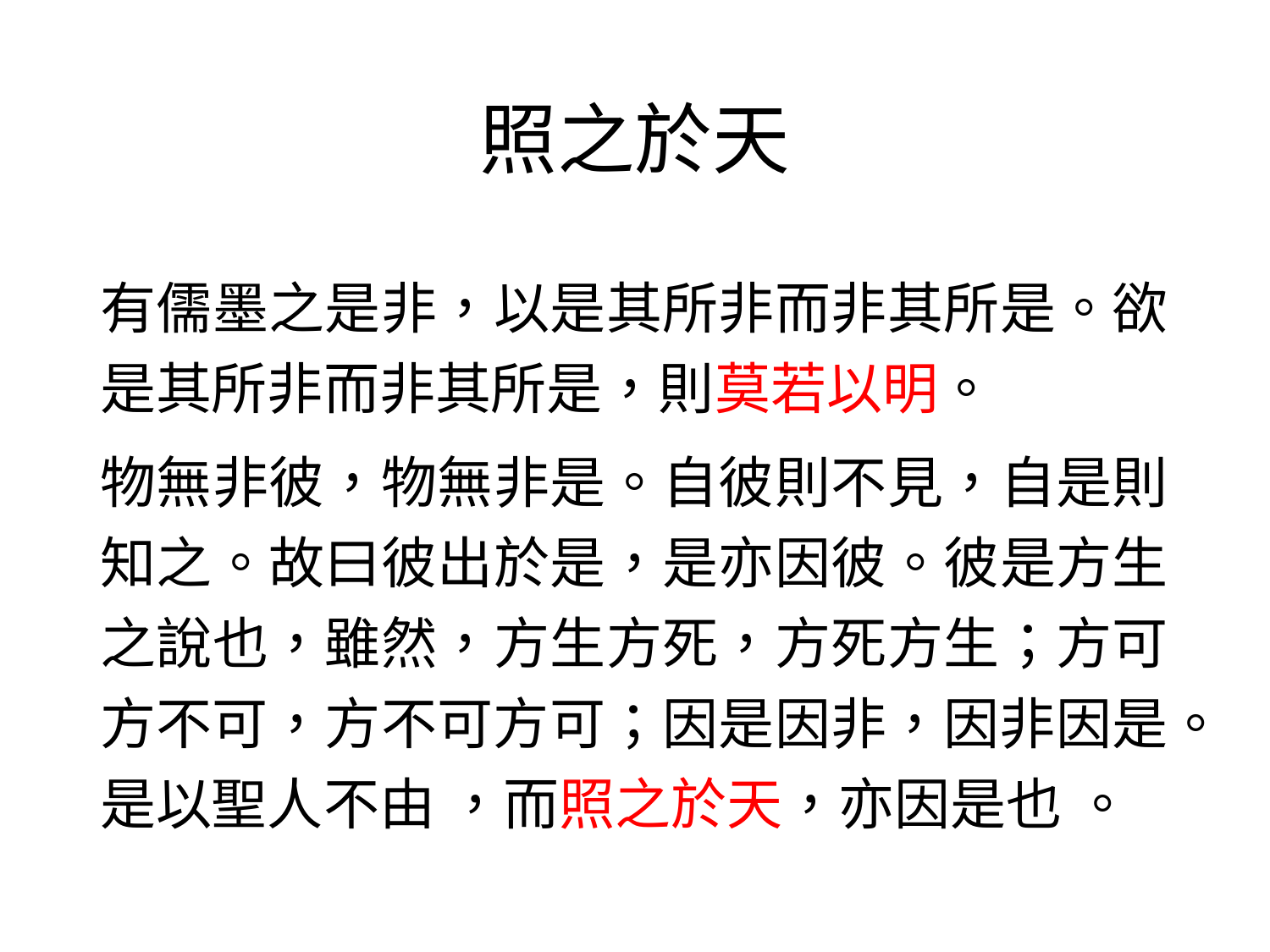

# 照之於天
有儒墨之是非，以是其所非而非其所是。欲是其所非而非其所是，則莫若以明。
物無非彼，物無非是。自彼則不見，自是則知之。故曰彼出於是，是亦因彼。彼是方生之說也，雖然，方生方死，方死方生；方可方不可，方不可方可；因是因非，因非因是。是以聖人不由 ，而照之於天，亦因是也 。